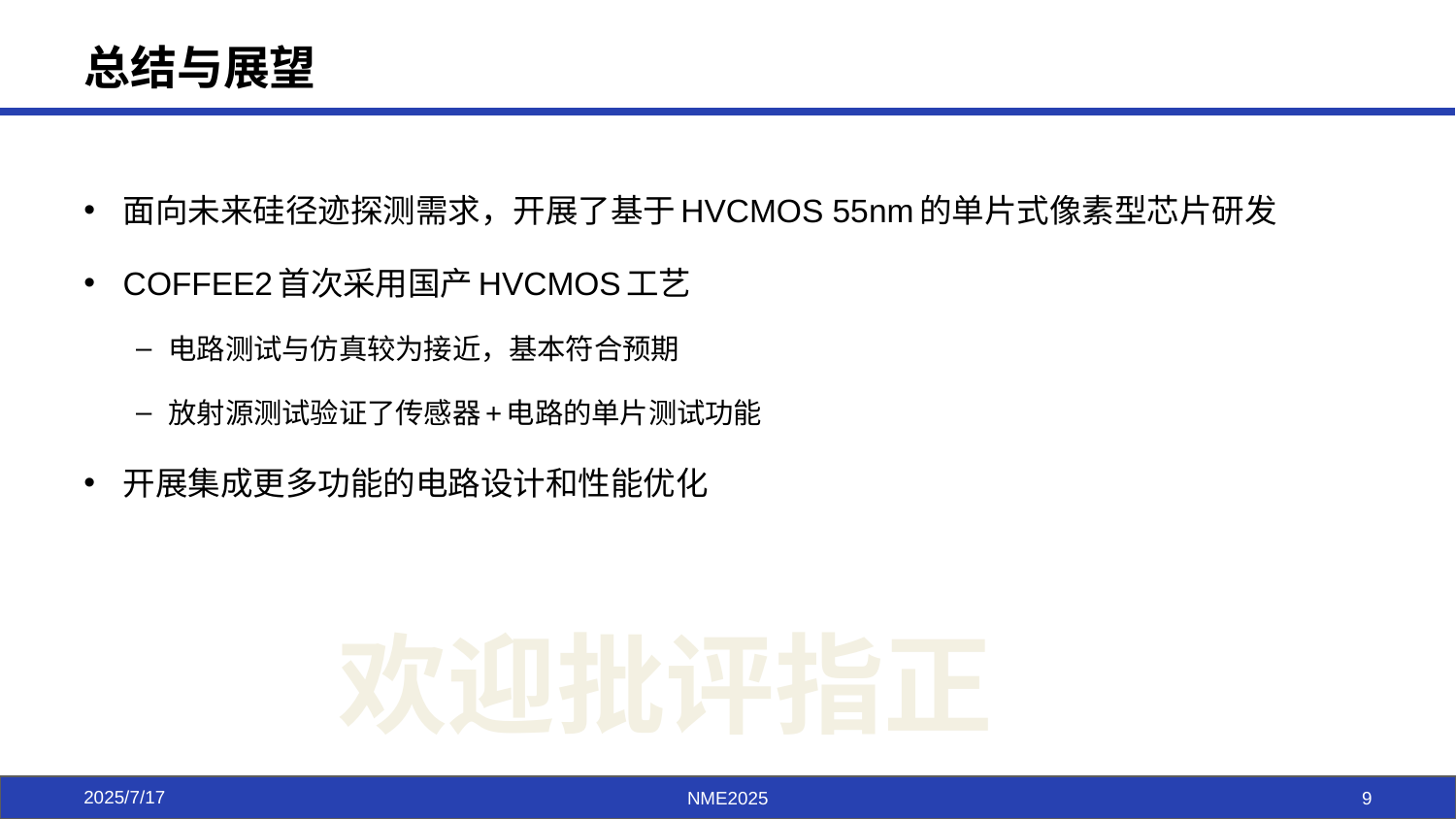

# 总结与展望
面向未来硅径迹探测需求，开展了基于HVCMOS 55nm的单片式像素型芯片研发
COFFEE2首次采用国产HVCMOS工艺
电路测试与仿真较为接近，基本符合预期
放射源测试验证了传感器+电路的单片测试功能
开展集成更多功能的电路设计和性能优化

欢迎批评指正
2025/7/17
NME2025
9